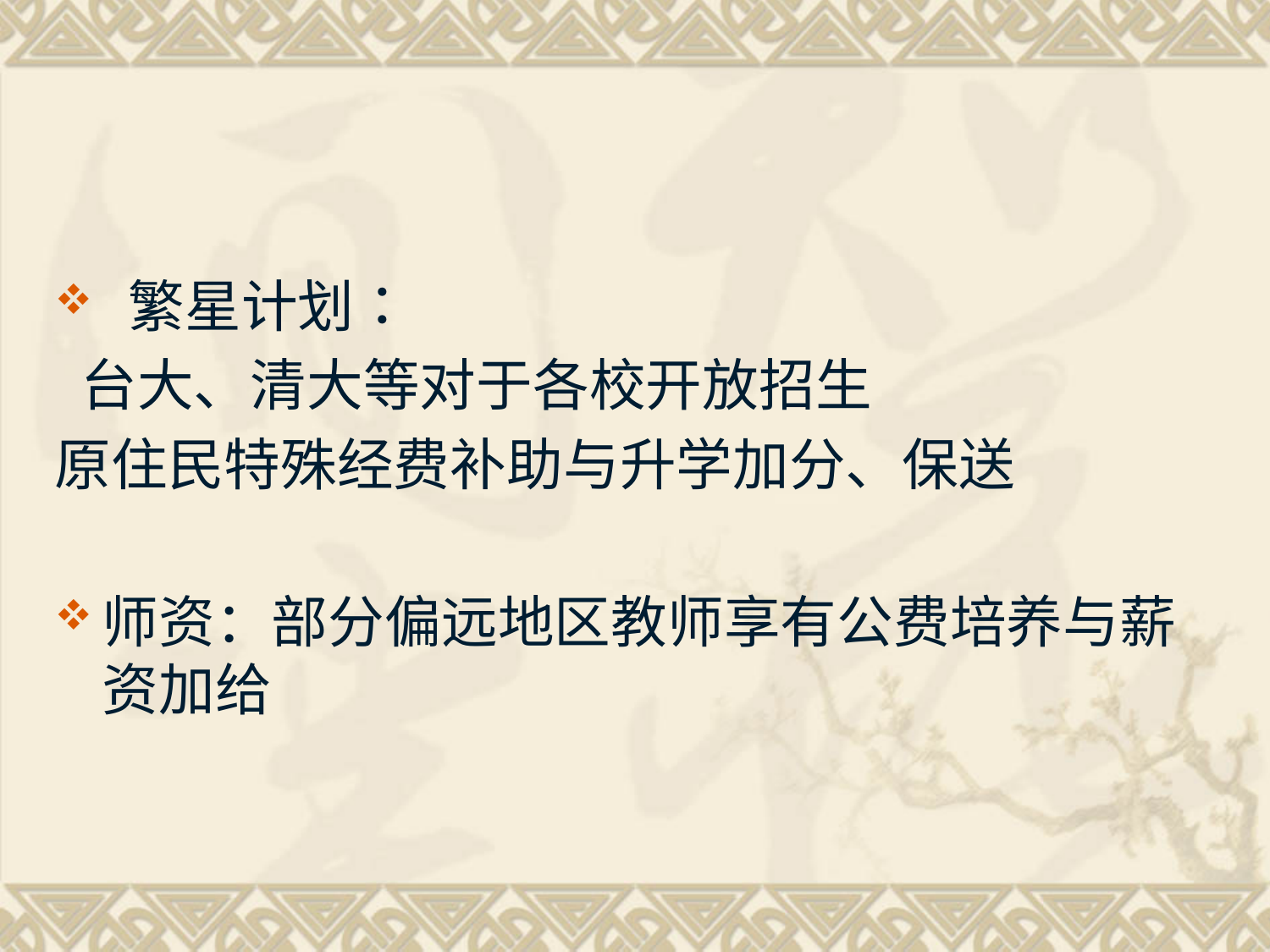

#
 繁星计划：
 台大、清大等对于各校开放招生
原住民特殊经费补助与升学加分、保送

师资：部分偏远地区教师享有公费培养与薪资加给